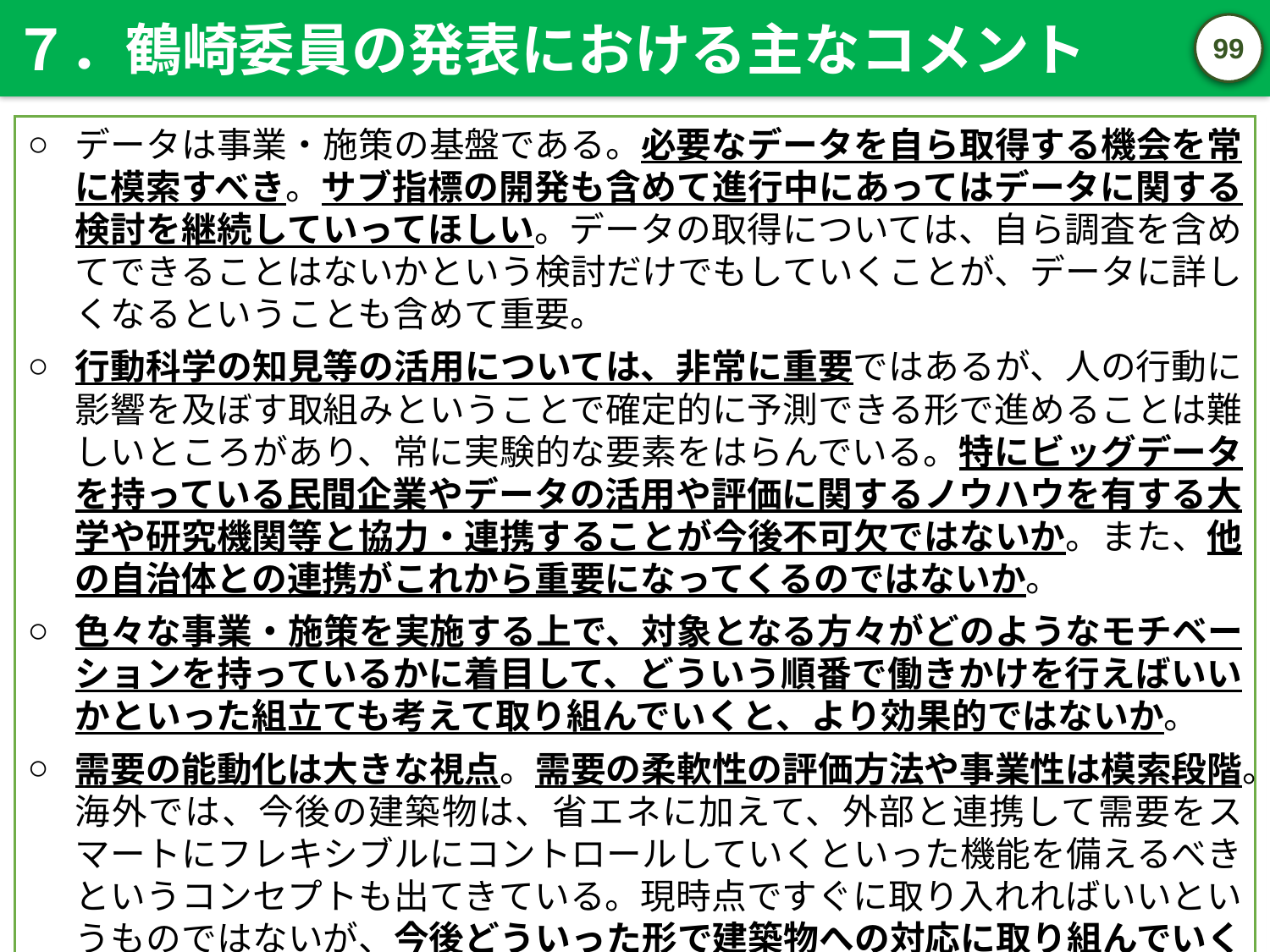

７．鶴崎委員の発表における主なコメント
99
データは事業・施策の基盤である。必要なデータを自ら取得する機会を常に模索すべき。サブ指標の開発も含めて進行中にあってはデータに関する検討を継続していってほしい。データの取得については、自ら調査を含めてできることはないかという検討だけでもしていくことが、データに詳しくなるということも含めて重要。
行動科学の知見等の活用については、非常に重要ではあるが、人の行動に影響を及ぼす取組みということで確定的に予測できる形で進めることは難しいところがあり、常に実験的な要素をはらんでいる。特にビッグデータを持っている民間企業やデータの活用や評価に関するノウハウを有する大学や研究機関等と協力・連携することが今後不可欠ではないか。また、他の自治体との連携がこれから重要になってくるのではないか。
色々な事業・施策を実施する上で、対象となる方々がどのようなモチベーションを持っているかに着目して、どういう順番で働きかけを行えばいいかといった組立ても考えて取り組んでいくと、より効果的ではないか。
需要の能動化は大きな視点。需要の柔軟性の評価方法や事業性は模索段階。海外では、今後の建築物は、省エネに加えて、外部と連携して需要をスマートにフレキシブルにコントロールしていくといった機能を備えるべきというコンセプトも出てきている。現時点ですぐに取り入れればいいというものではないが、今後どういった形で建築物への対応に取り組んでいくのかといったことが必要ではないか。